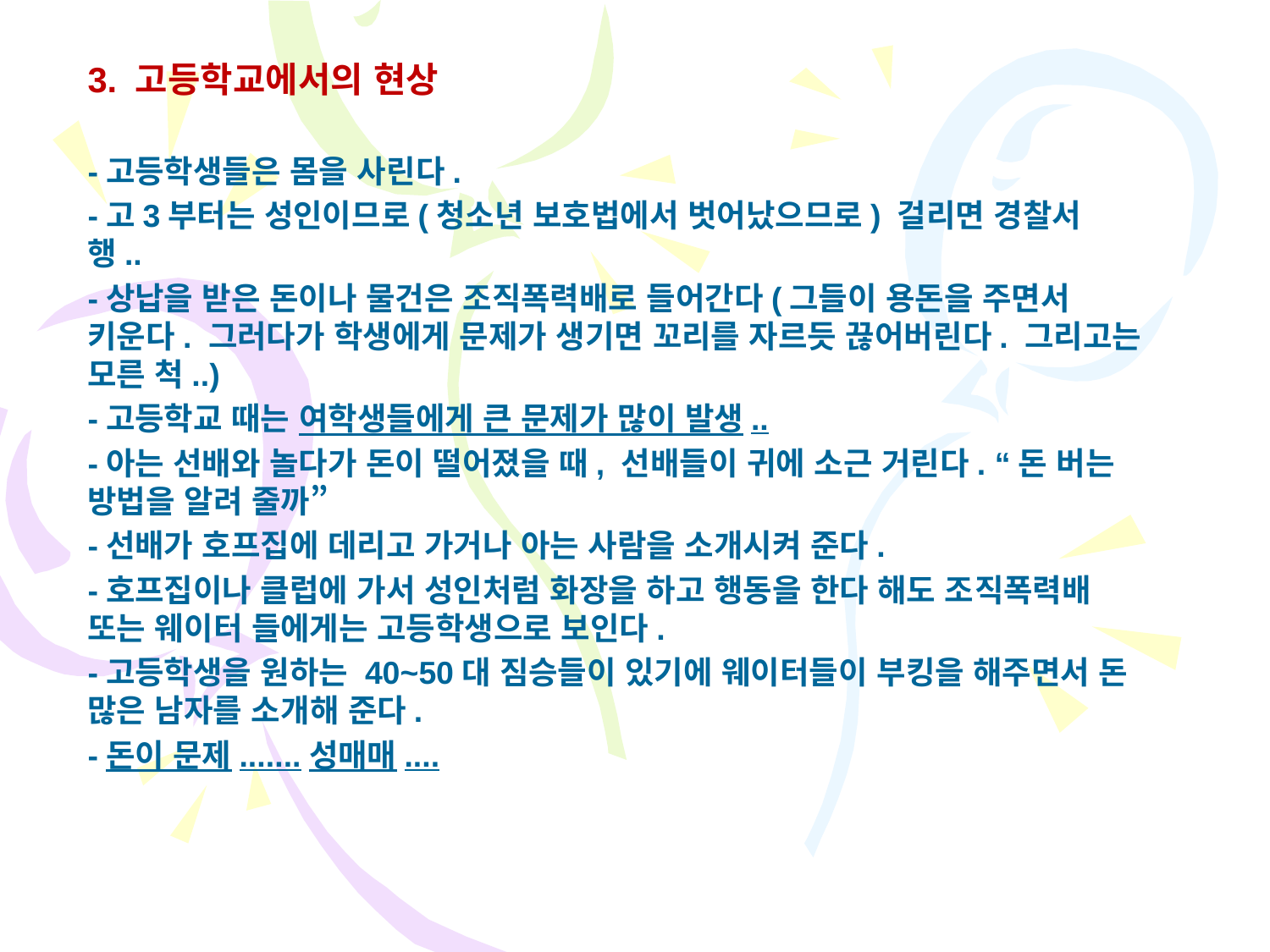

3. 고등학교에서의 현상

-고등학생들은 몸을 사린다.
-고3부터는 성인이므로(청소년 보호법에서 벗어났으므로) 걸리면 경찰서 행..
-상납을 받은 돈이나 물건은 조직폭력배로 들어간다(그들이 용돈을 주면서 키운다. 그러다가 학생에게 문제가 생기면 꼬리를 자르듯 끊어버린다. 그리고는 모른 척..)
-고등학교 때는 여학생들에게 큰 문제가 많이 발생..
-아는 선배와 놀다가 돈이 떨어졌을 때, 선배들이 귀에 소근 거린다. “돈 버는 방법을 알려 줄까”
-선배가 호프집에 데리고 가거나 아는 사람을 소개시켜 준다.
-호프집이나 클럽에 가서 성인처럼 화장을 하고 행동을 한다 해도 조직폭력배 또는 웨이터 들에게는 고등학생으로 보인다.
-고등학생을 원하는 40~50대 짐승들이 있기에 웨이터들이 부킹을 해주면서 돈 많은 남자를 소개해 준다.
-돈이 문제.......성매매....